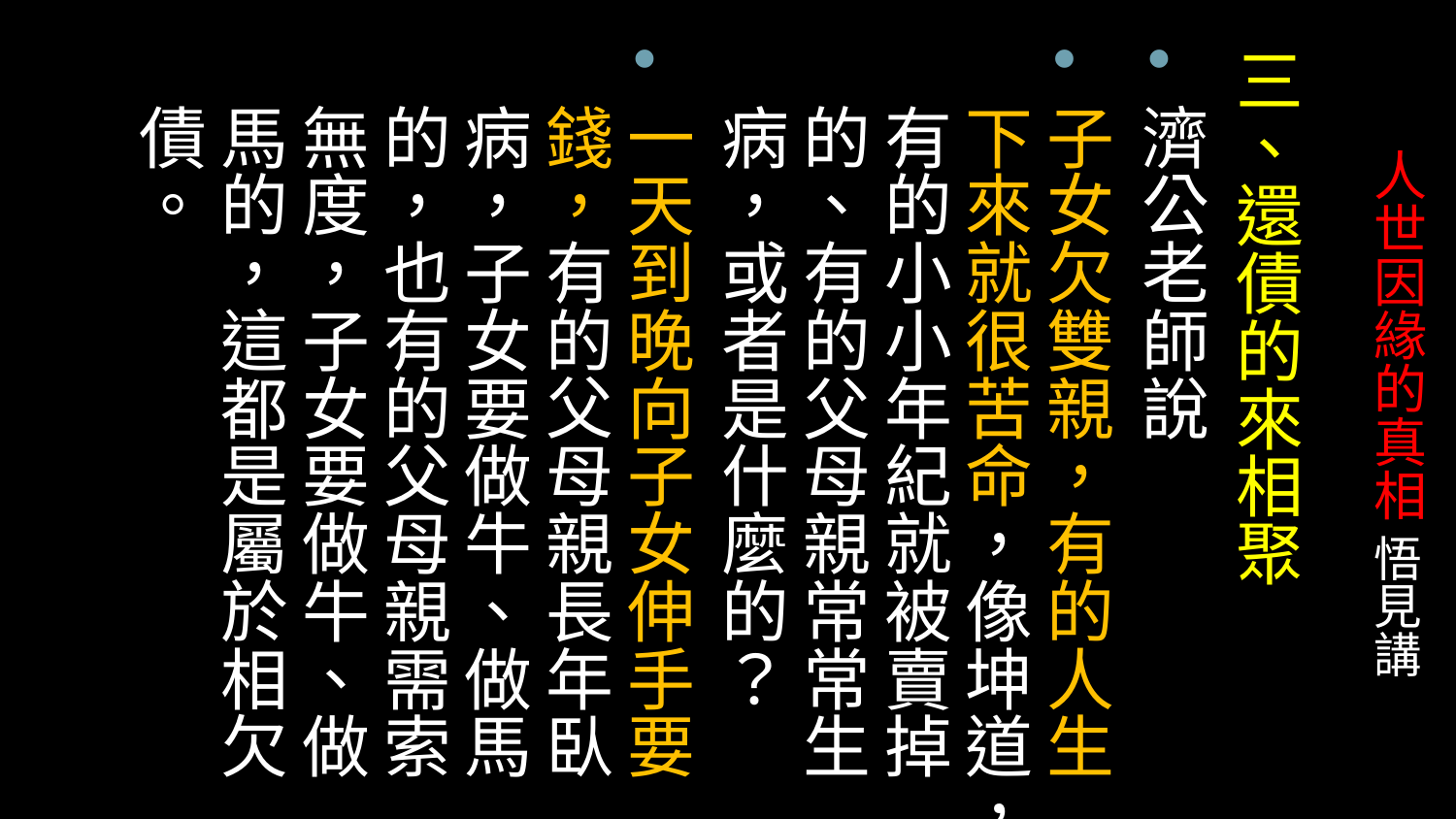

三、還債的來相聚
濟公老師說
子女欠雙親，有的人生下來就很苦命，像坤道，有的小小年紀就被賣掉的、有的父母親常常生病，或者是什麼的？
一天到晚向子女伸手要錢，有的父母親長年臥病，子女要做牛、做馬的，也有的父母親需索無度，子女要做牛、做馬的，這都是屬於相欠債。

# 人世因緣的真相 悟見講